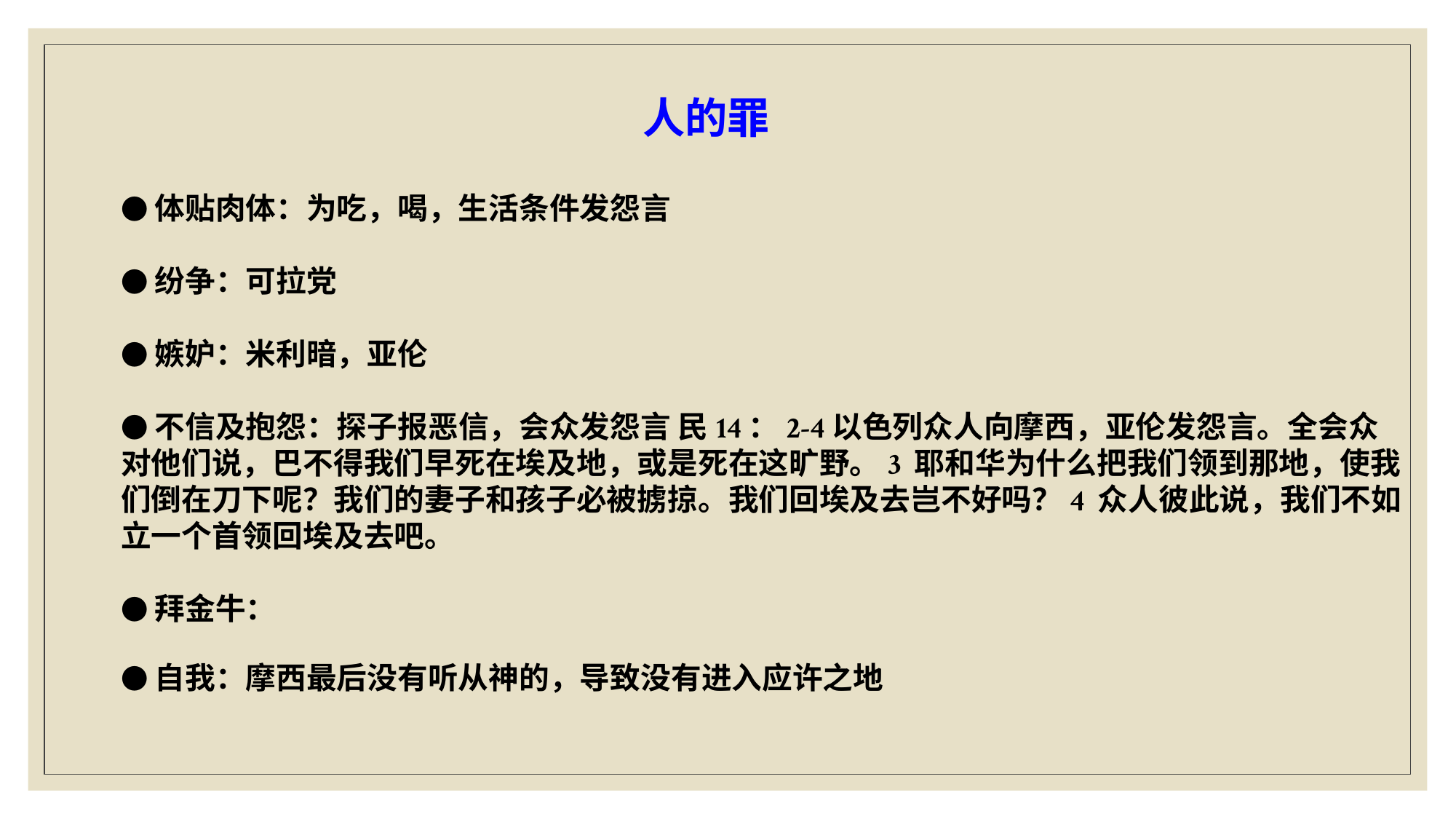

人的罪

●体贴肉体：为吃，喝，生活条件发怨言

●纷争：可拉党

●嫉妒：米利暗，亚伦

●不信及抱怨：探子报恶信，会众发怨言 民14：2-4以色列众人向摩西，亚伦发怨言。全会众对他们说，巴不得我们早死在埃及地，或是死在这旷野。3 耶和华为什么把我们领到那地，使我们倒在刀下呢？我们的妻子和孩子必被掳掠。我们回埃及去岂不好吗？4 众人彼此说，我们不如立一个首领回埃及去吧。

●拜金牛：

●自我：摩西最后没有听从神的，导致没有进入应许之地